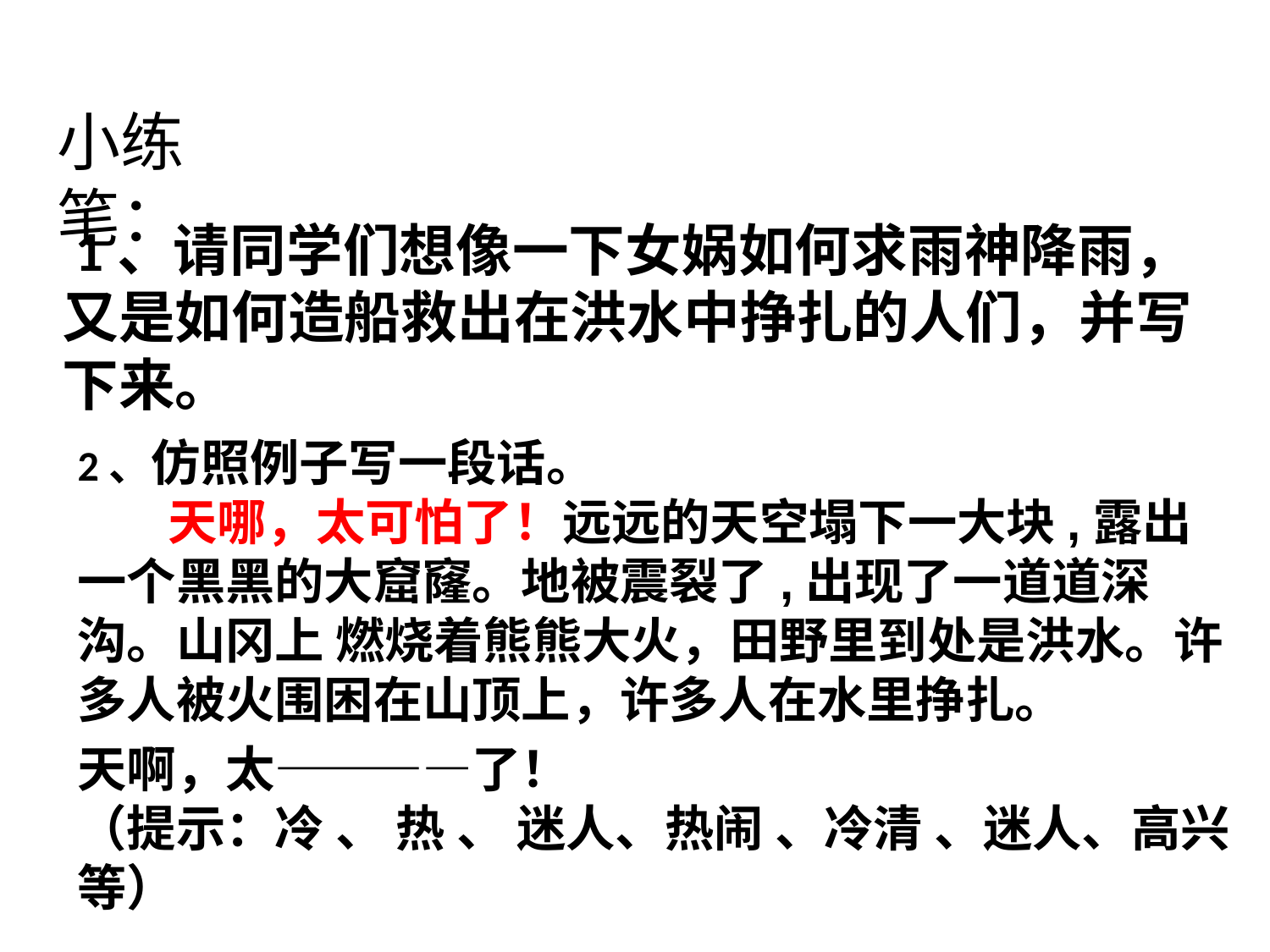

小练笔：
 1、请同学们想像一下女娲如何求雨神降雨，又是如何造船救出在洪水中挣扎的人们，并写下来。
2、仿照例子写一段话。
       天哪，太可怕了！远远的天空塌下一大块,露出一个黑黑的大窟窿。地被震裂了,出现了一道道深沟。山冈上 燃烧着熊熊大火，田野里到处是洪水。许多人被火围困在山顶上，许多人在水里挣扎。
天啊，太————了！
（提示：冷 、 热 、 迷人、热闹 、冷清 、迷人、高兴等）